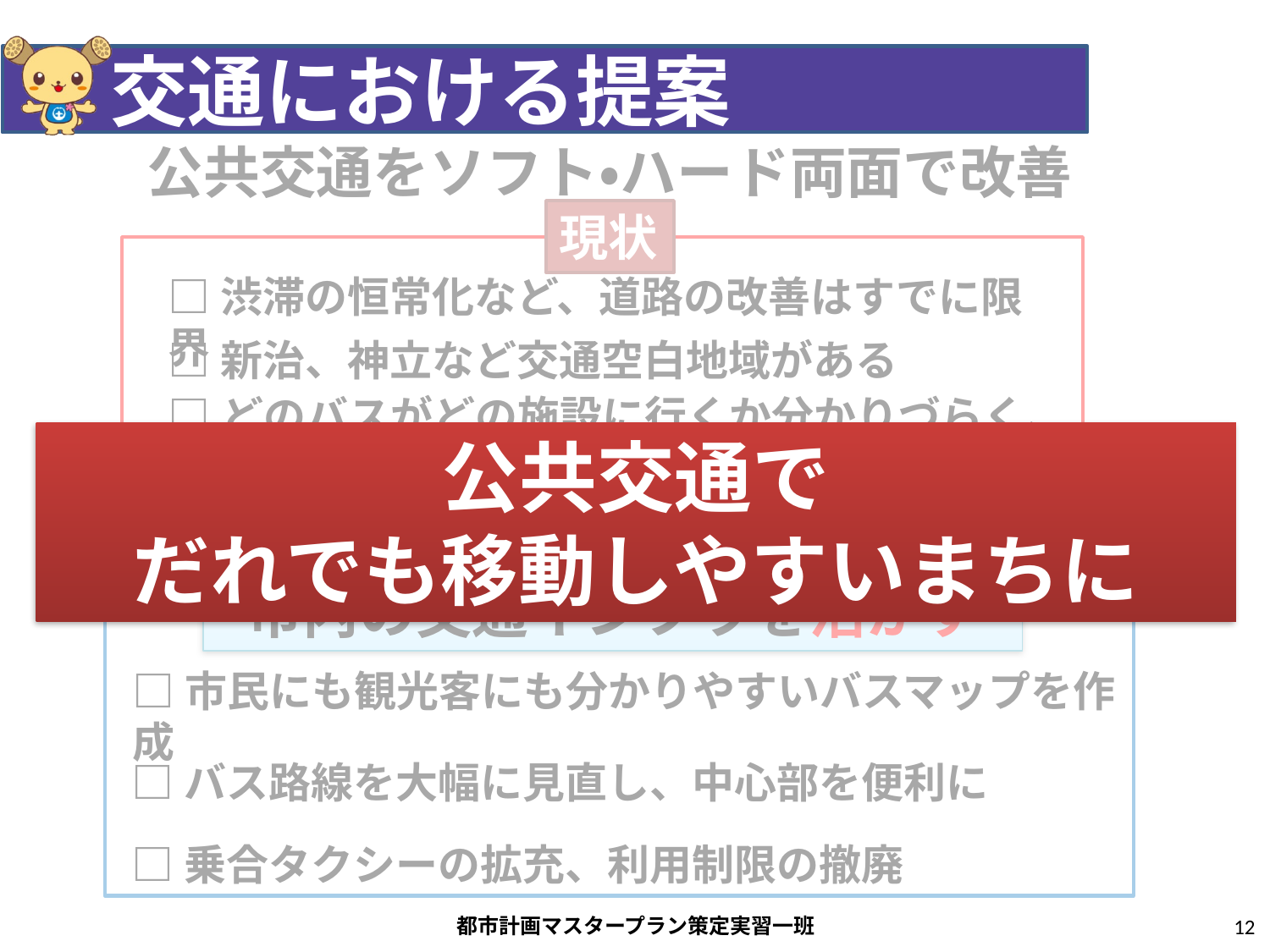

# 交通における提案
公共交通をソフト・ハード両面で改善

現状

□渋滞の恒常化など、道路の改善はすでに限界
□新治、神立など交通空白地域がある
□どのバスがどの施設に行くか分かりづらく、
　バスで移動しづらい
公共交通で
だれでも移動しやすいまちに

市内の交通インフラを活かす

□市民にも観光客にも分かりやすいバスマップを作成
□バス路線を大幅に見直し、中心部を便利に
□乗合タクシーの拡充、利用制限の撤廃
都市計画マスタープラン策定実習一班
12